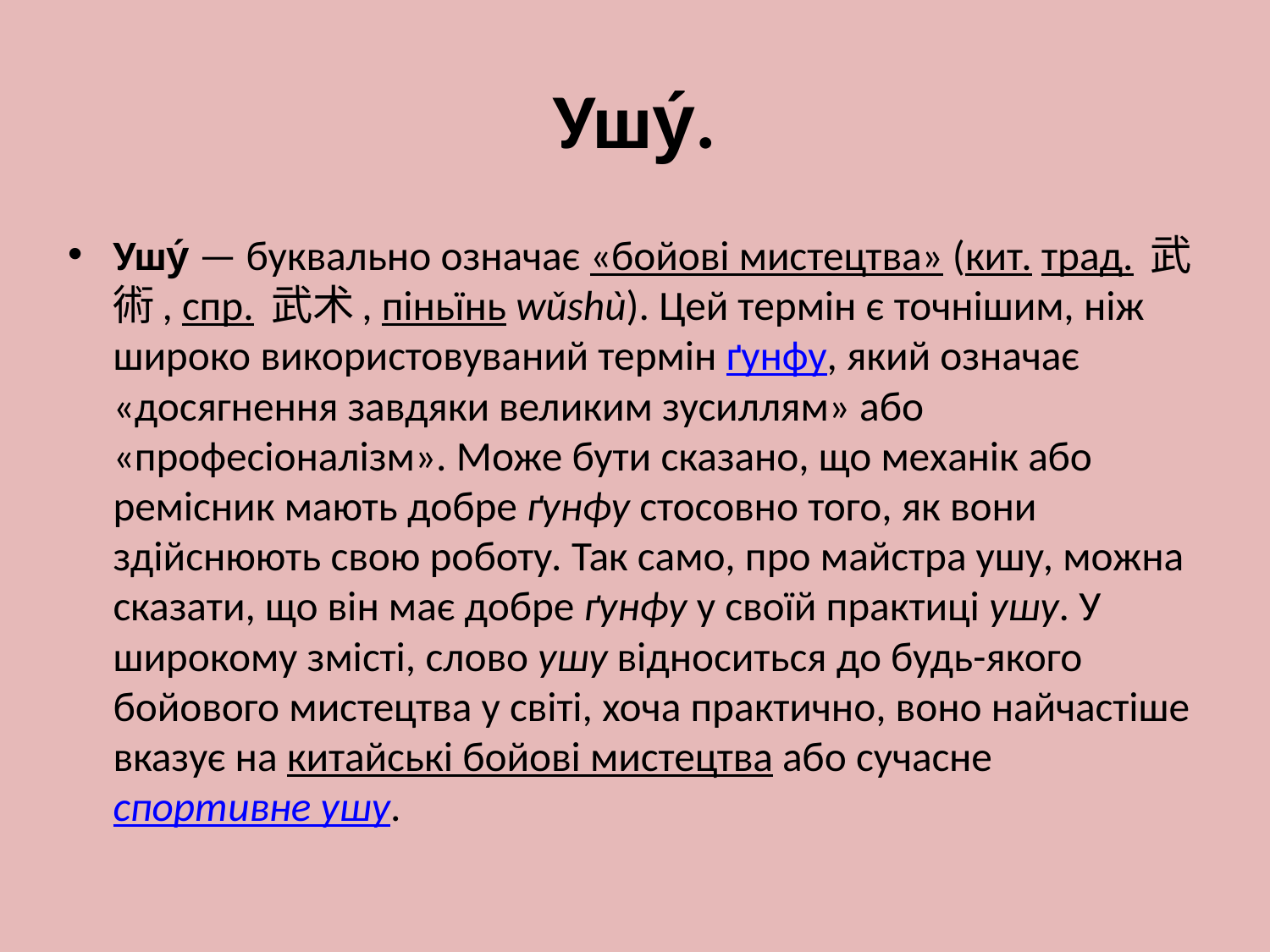

# Ушу́.
Ушу́ — буквально означає «бойові мистецтва» (кит. трад. 武術, спр. 武术, піньїнь wǔshù). Цей термін є точнішим, ніж широко використовуваний термін ґунфу, який означає «досягнення завдяки великим зусиллям» або «професіоналізм». Може бути сказано, що механік або ремісник мають добре ґунфу стосовно того, як вони здійснюють свою роботу. Так само, про майстра ушу, можна сказати, що він має добре ґунфу у своїй практиці ушу. У широкому змісті, слово ушу відноситься до будь-якого бойового мистецтва у світі, хоча практично, воно найчастіше вказує на китайські бойові мистецтва або сучасне спортивне ушу.